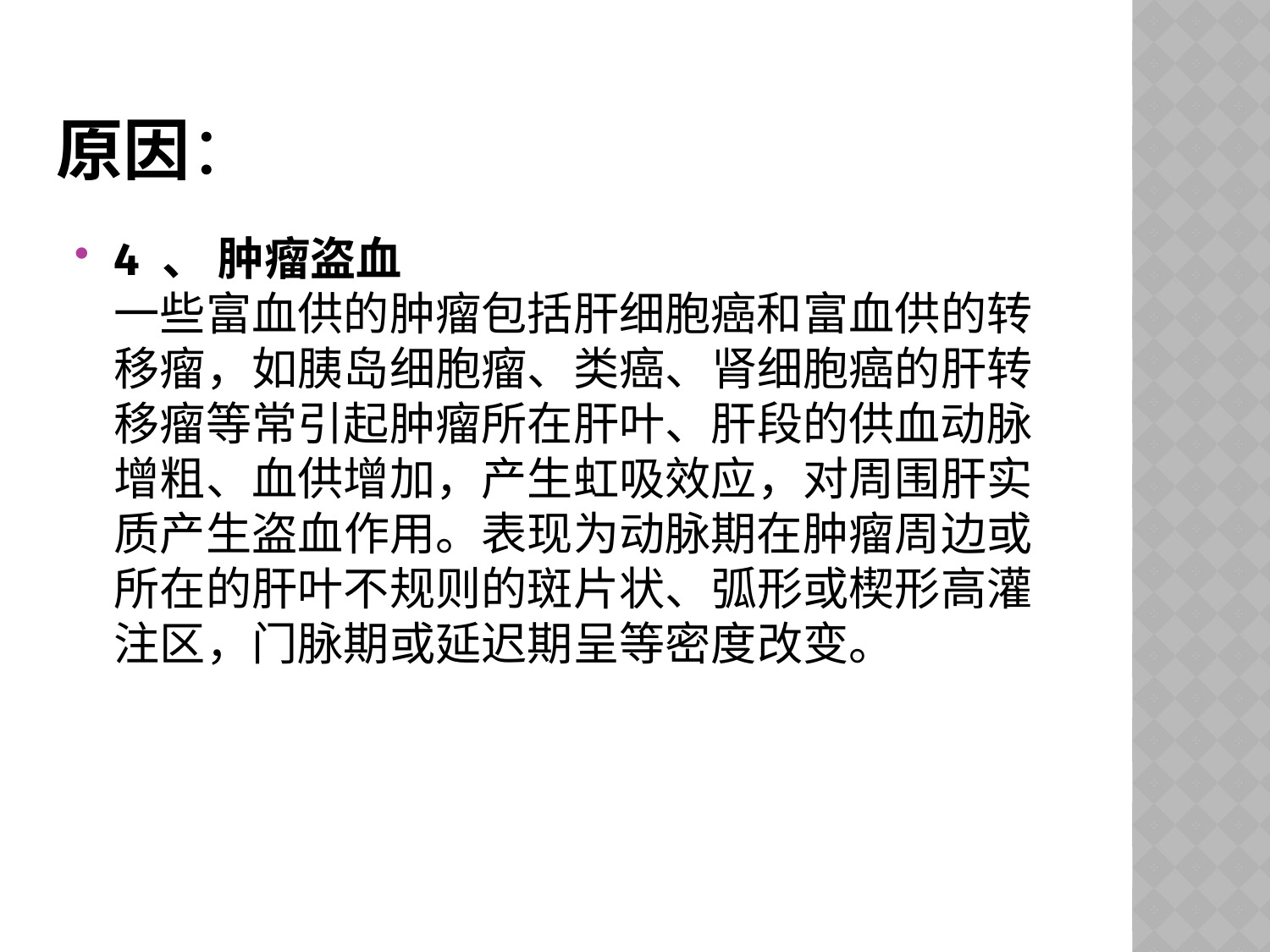

# 原因：
4 、 肿瘤盗血
一些富血供的肿瘤包括肝细胞癌和富血供的转移瘤，如胰岛细胞瘤、类癌、肾细胞癌的肝转移瘤等常引起肿瘤所在肝叶、肝段的供血动脉增粗、血供增加，产生虹吸效应，对周围肝实质产生盗血作用。表现为动脉期在肿瘤周边或所在的肝叶不规则的斑片状、弧形或楔形高灌注区，门脉期或延迟期呈等密度改变。